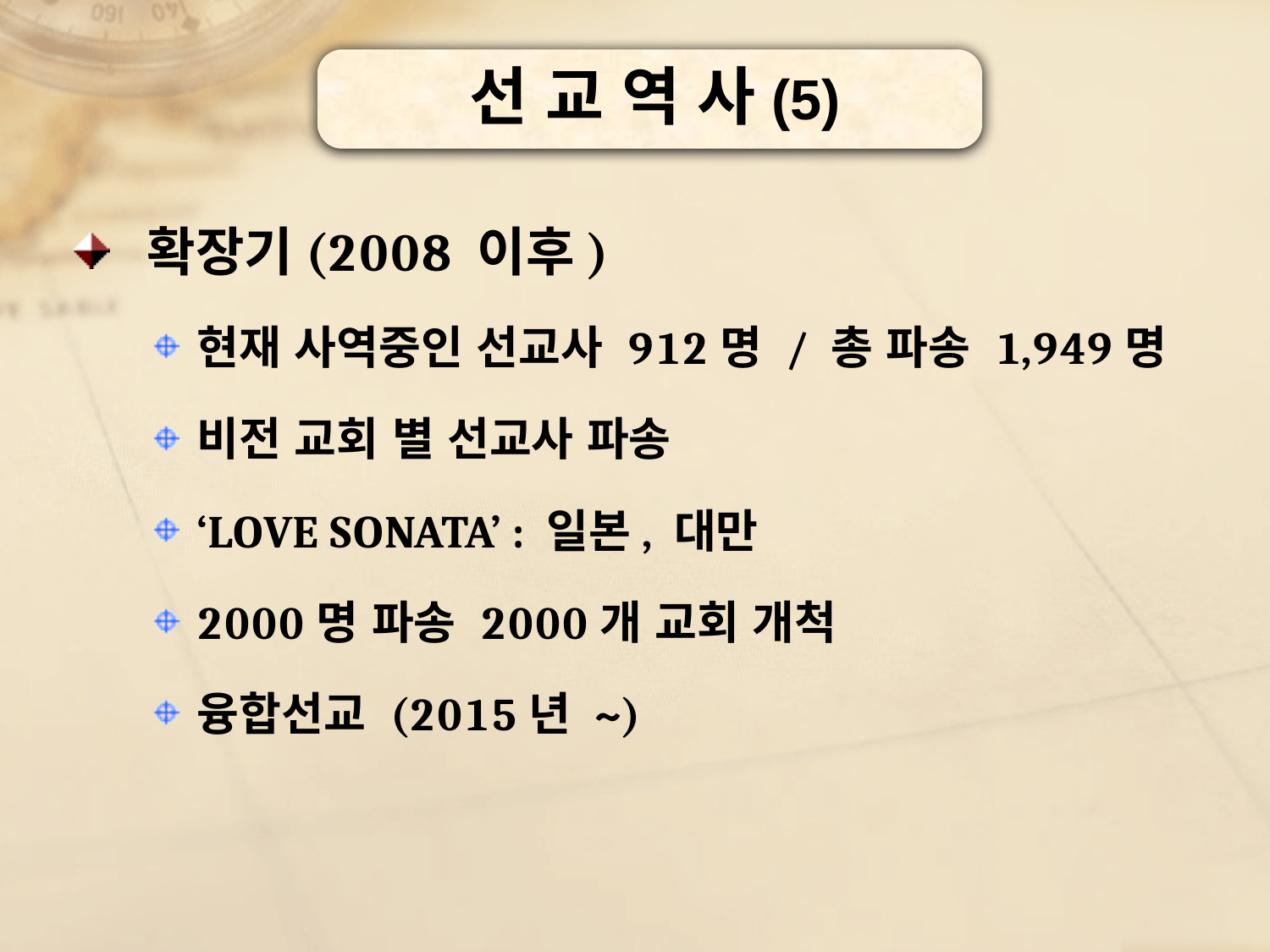

선 교 역 사(5)

 확장기(2008 이후)
현재 사역중인 선교사 912명 / 총 파송 1,949명
비전 교회 별 선교사 파송
‘LOVE SONATA’ : 일본, 대만
2000명 파송 2000개 교회 개척
융합선교 (2015년 ~)